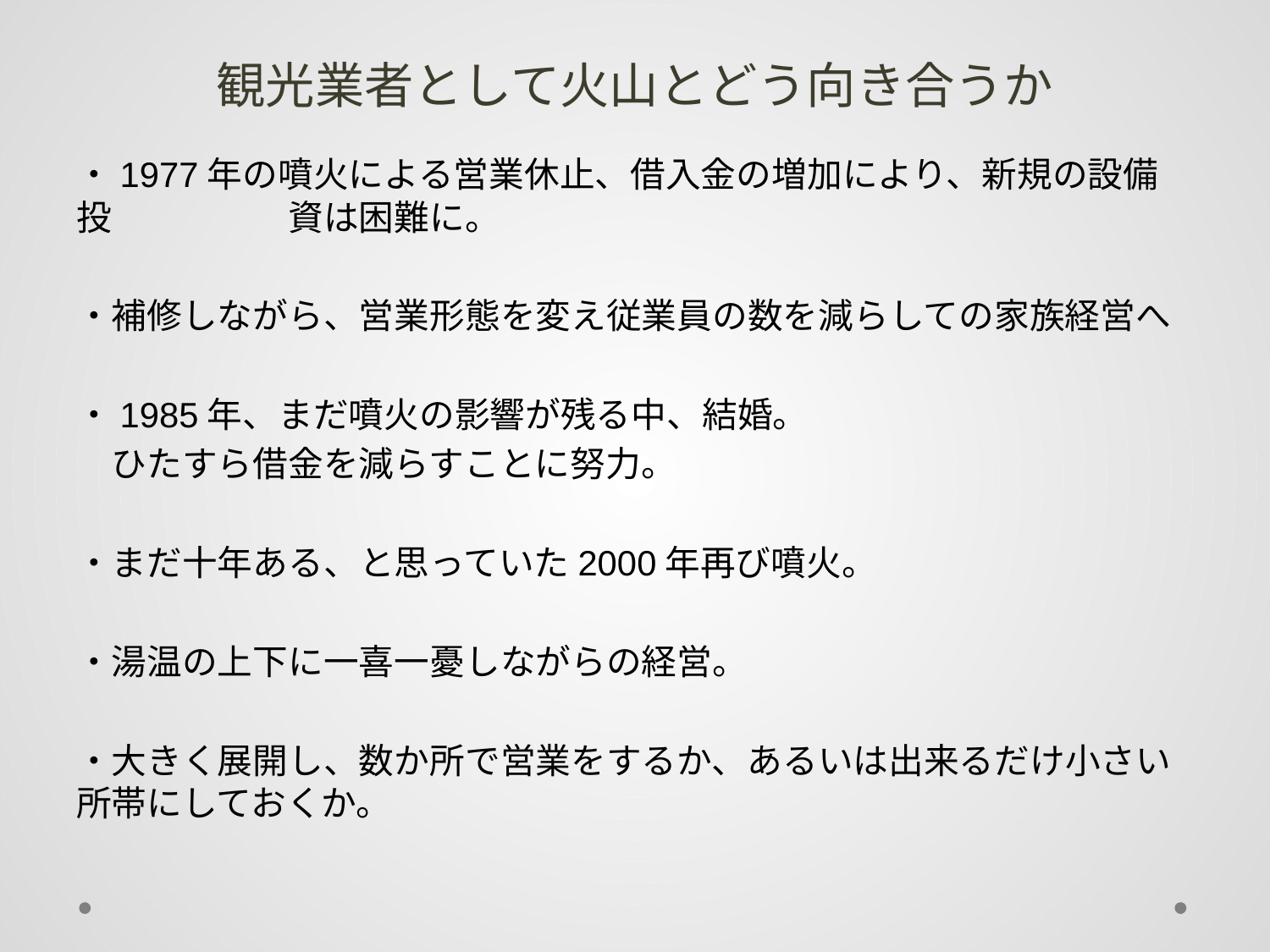

# 観光業者として火山とどう向き合うか
・1977年の噴火による営業休止、借入金の増加により、新規の設備投　　　　　資は困難に。

・補修しながら、営業形態を変え従業員の数を減らしての家族経営へ

・1985年、まだ噴火の影響が残る中、結婚。
　ひたすら借金を減らすことに努力。

・まだ十年ある、と思っていた2000年再び噴火。

・湯温の上下に一喜一憂しながらの経営。

・大きく展開し、数か所で営業をするか、あるいは出来るだけ小さい所帯にしておくか。